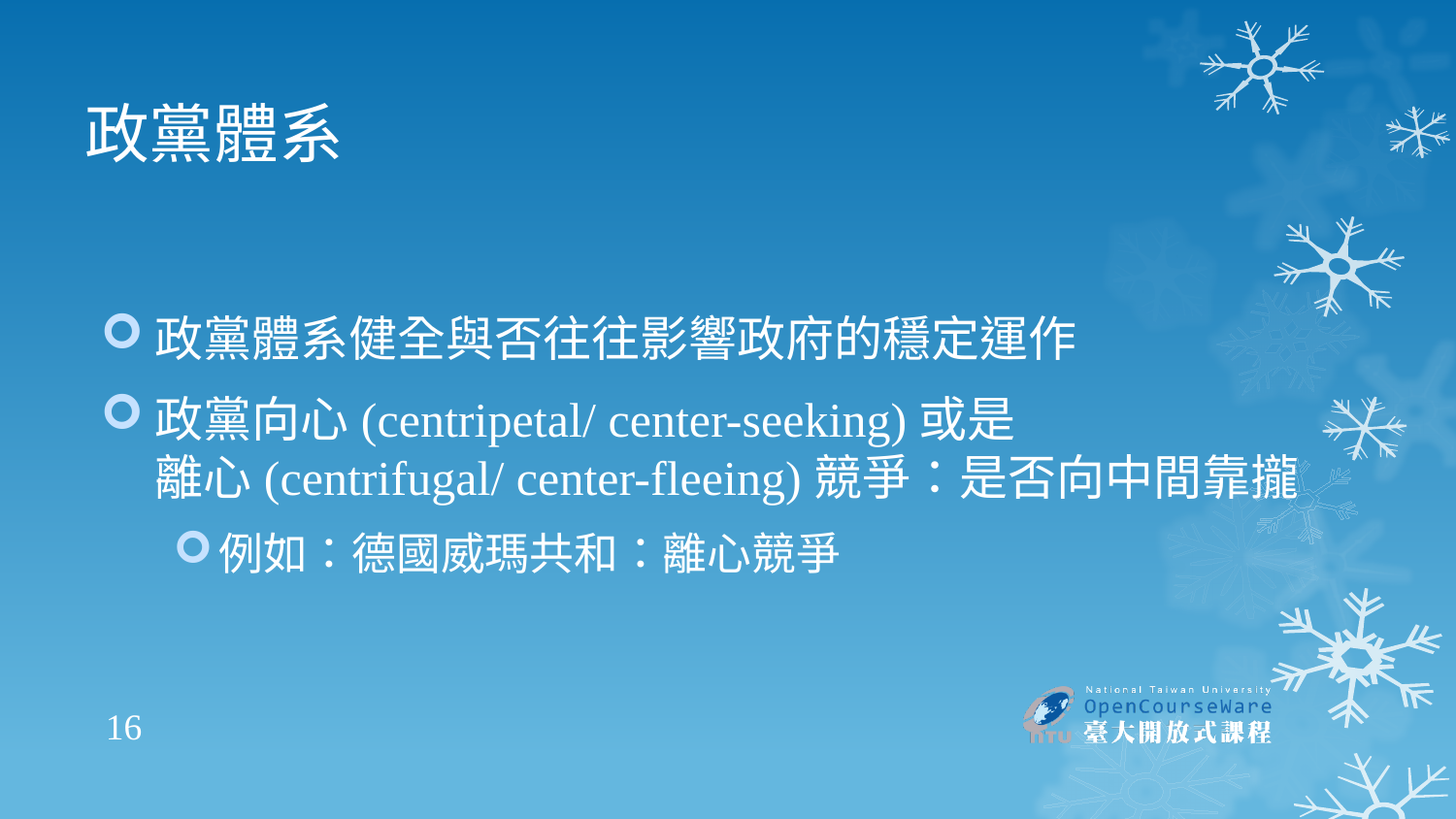

# 政黨體系
政黨體系健全與否往往影響政府的穩定運作
政黨向心(centripetal/ center-seeking)或是
離心(centrifugal/ center-fleeing)競爭：是否向中間靠攏
例如：德國威瑪共和：離心競爭
16